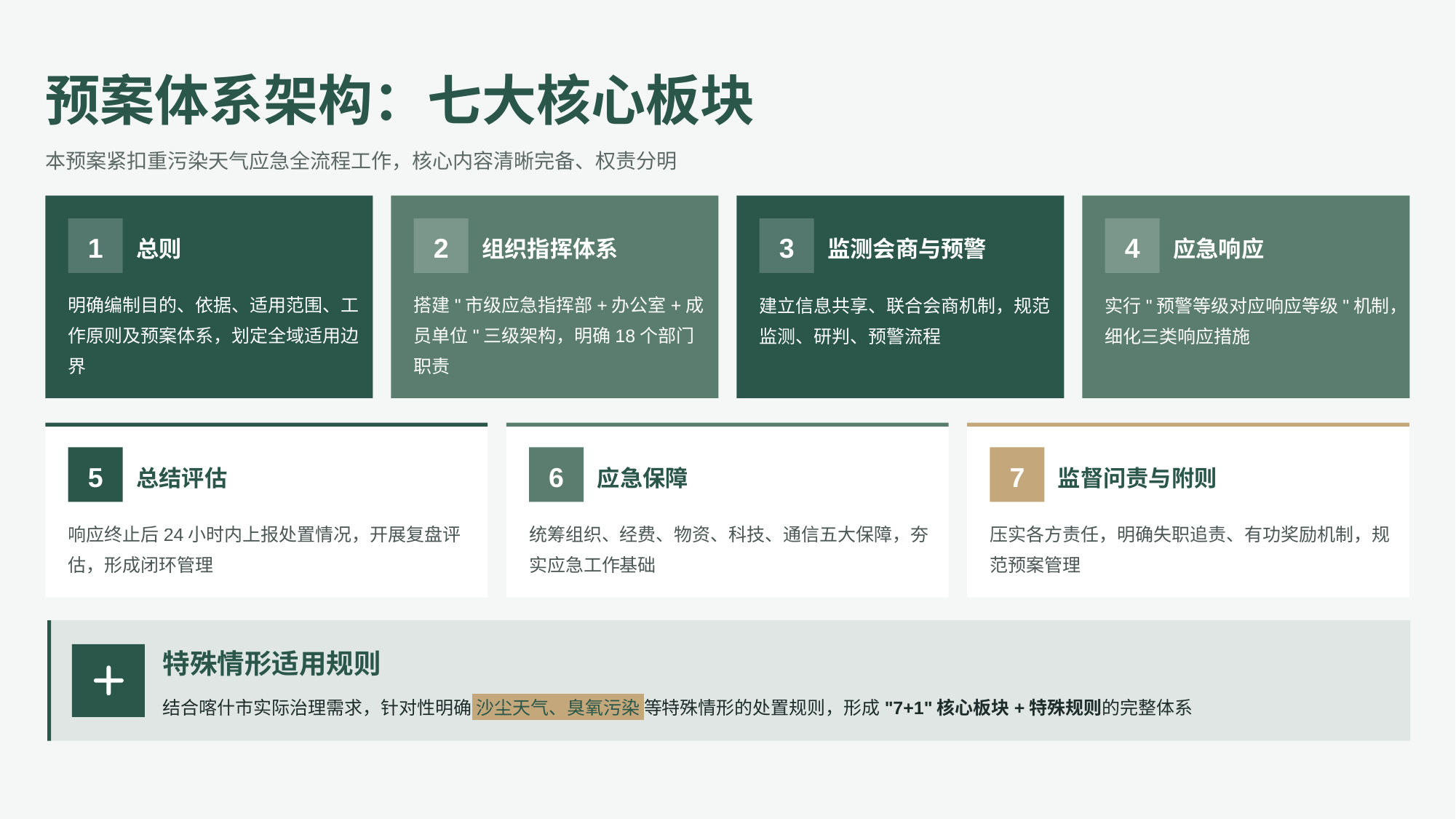

预案体系架构：七大核心板块
本预案紧扣重污染天气应急全流程工作，核心内容清晰完备、权责分明

1

2

3

4

总则
组织指挥体系
监测会商与预警
应急响应
明确编制目的、依据、适用范围、工作原则及预案体系，划定全域适用边界
搭建"市级应急指挥部+办公室+成员单位"三级架构，明确18个部门职责
建立信息共享、联合会商机制，规范监测、研判、预警流程
实行"预警等级对应响应等级"机制，细化三类响应措施

5

6

7

总结评估
应急保障
监督问责与附则
响应终止后24小时内上报处置情况，开展复盘评估，形成闭环管理
统筹组织、经费、物资、科技、通信五大保障，夯实应急工作基础
压实各方责任，明确失职追责、有功奖励机制，规范预案管理

特殊情形适用规则

结合喀什市实际治理需求，针对性明确 沙尘天气、臭氧污染 等特殊情形的处置规则，形成"7+1"核心板块+特殊规则的完整体系